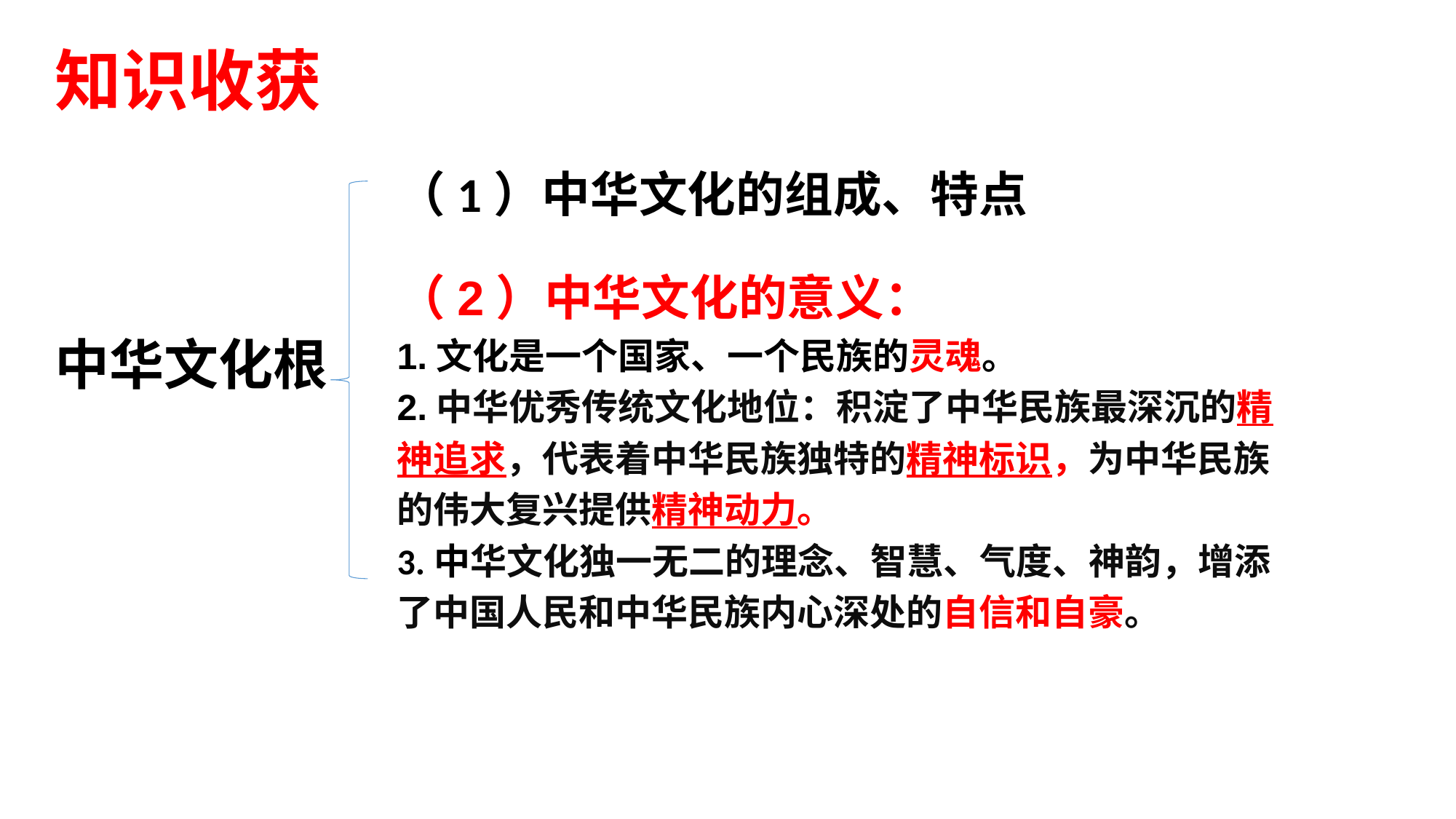

知识收获
（1）中华文化的组成、特点

（2）中华文化的意义：
1.文化是一个国家、一个民族的灵魂。
2.中华优秀传统文化地位：积淀了中华民族最深沉的精神追求，代表着中华民族独特的精神标识，为中华民族的伟大复兴提供精神动力。
3.中华文化独一无二的理念、智慧、气度、神韵，增添了中国人民和中华民族内心深处的自信和自豪。

中华文化根